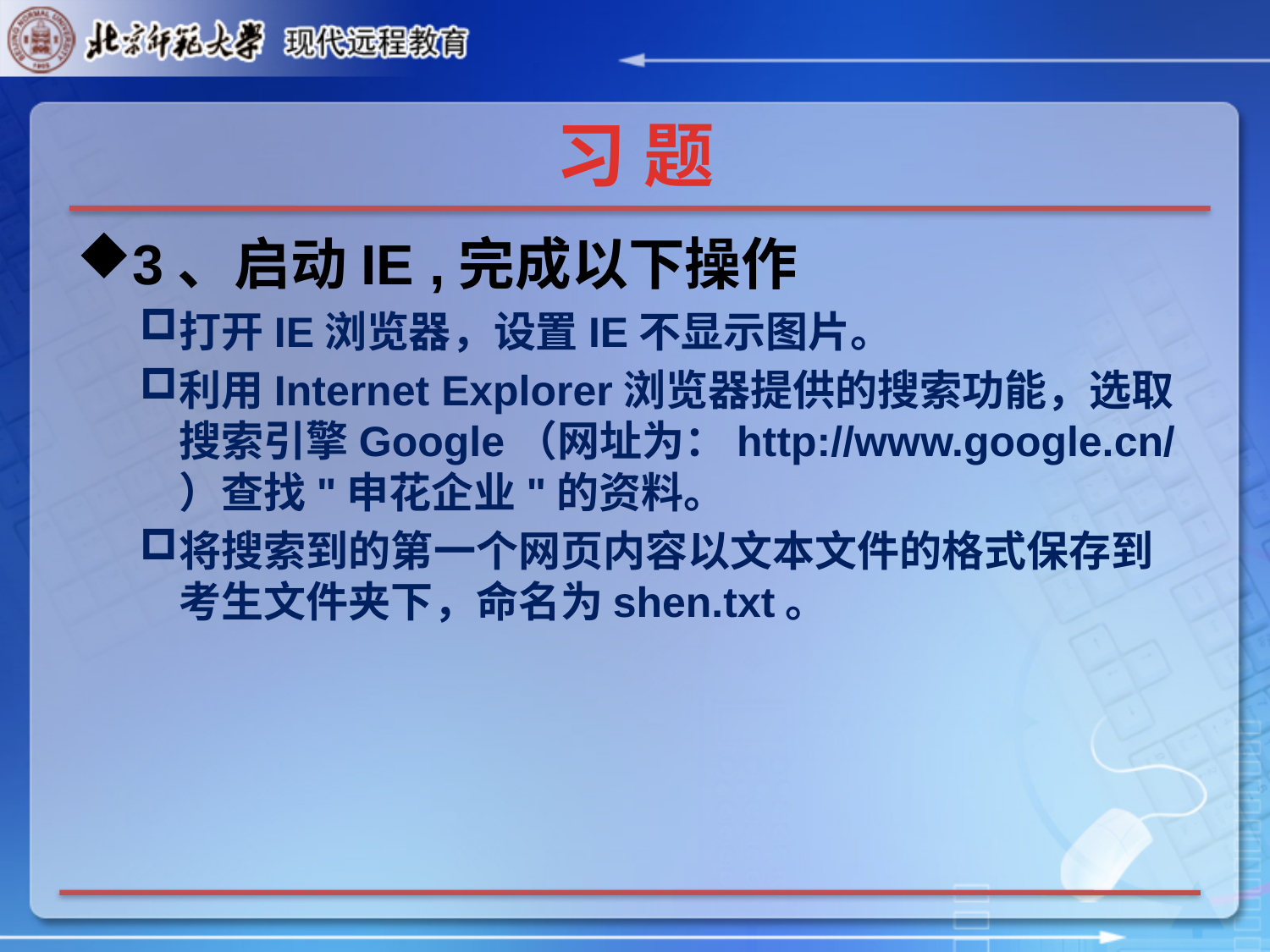

# 习 题
3、启动IE ,完成以下操作
打开IE浏览器，设置IE不显示图片。
利用Internet Explorer浏览器提供的搜索功能，选取搜索引擎Google（网址为：http://www.google.cn/）查找"申花企业"的资料。
将搜索到的第一个网页内容以文本文件的格式保存到考生文件夹下，命名为shen.txt。